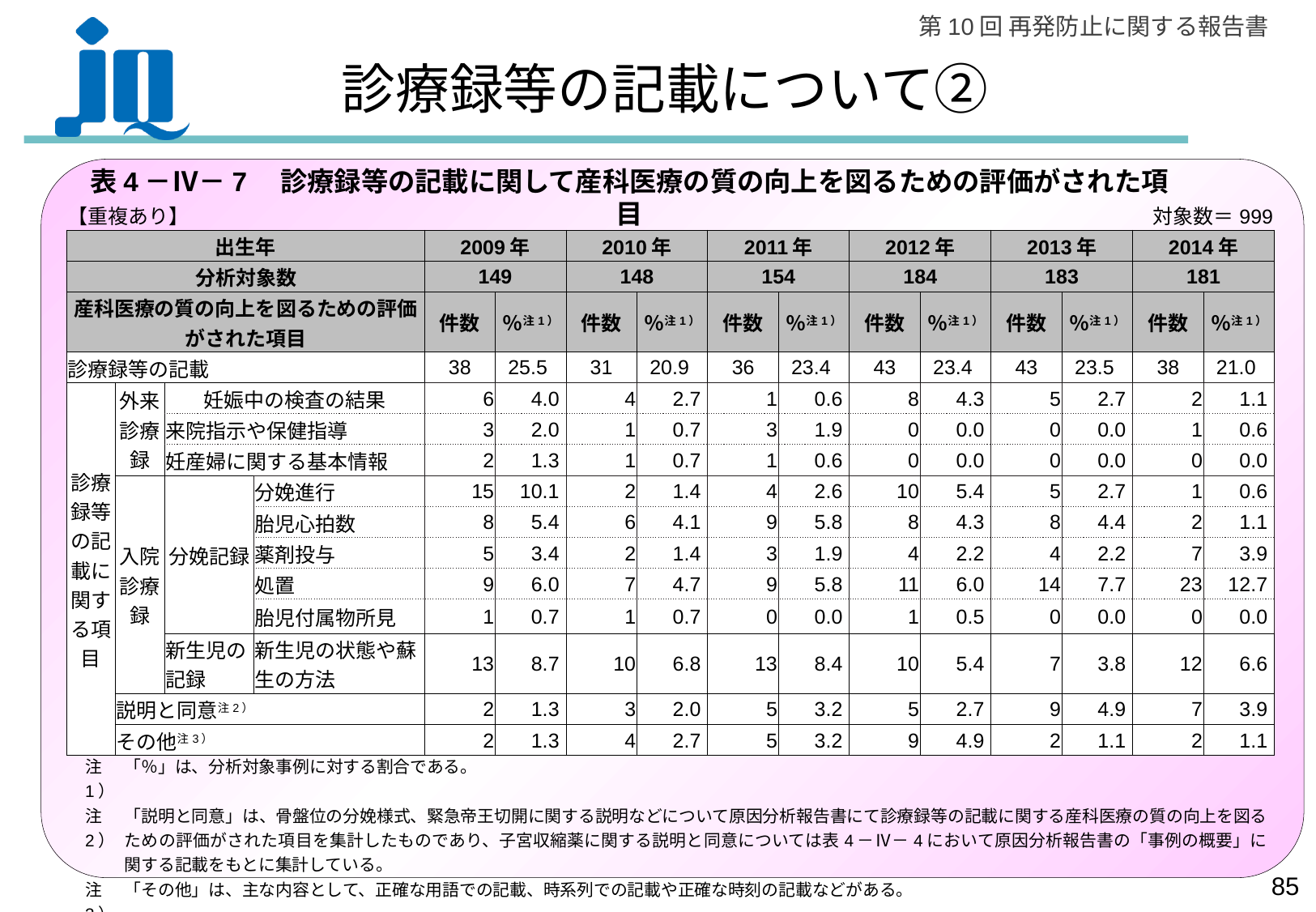

診療録等の記載について②
表4－Ⅳ－7　診療録等の記載に関して産科医療の質の向上を図るための評価がされた項目

| 【重複あり】 |  |  |  |  |  |  |  |  |  |  |  |  |  |  |  | 対象数＝999 |  |
| --- | --- | --- | --- | --- | --- | --- | --- | --- | --- | --- | --- | --- | --- | --- | --- | --- | --- |
| 出生年 |  |  |  |  |  | 2009年 |  | 2010年 |  | 2011年 |  | 2012年 |  | 2013年 |  | 2014年 |  |
| 分析対象数 |  |  |  |  |  | 149 |  | 148 |  | 154 |  | 184 |  | 183 |  | 181 |  |
| 産科医療の質の向上を図るための評価がされた項目 |  |  |  |  |  | 件数 | ％注1） | 件数 | ％注1） | 件数 | ％注1） | 件数 | ％注1） | 件数 | ％注1） | 件数 | ％注1） |
| 診療録等の記載 |  |  |  |  |  | 38 | 25.5 | 31 | 20.9 | 36 | 23.4 | 43 | 23.4 | 43 | 23.5 | 38 | 21.0 |
| 診療録等の記載に関する項目 | 外来 診療録 | 妊娠中の検査の結果 | 妊娠中の検査の結果 |  |  | 6 | 4.0 | 4 | 2.7 | 1 | 0.6 | 8 | 4.3 | 5 | 2.7 | 2 | 1.1 |
|  |  | 来院指示や保健指導 | 来院指示や保健指導 |  |  | 3 | 2.0 | 1 | 0.7 | 3 | 1.9 | 0 | 0.0 | 0 | 0.0 | 1 | 0.6 |
|  |  | 妊産婦に関する基本情報 | 妊産婦に関する基本情報 |  |  | 2 | 1.3 | 1 | 0.7 | 1 | 0.6 | 0 | 0.0 | 0 | 0.0 | 0 | 0.0 |
|  | 入院診療録 | 分娩記録 | 分娩記録 | 分娩進行 | 分娩進行 | 15 | 10.1 | 2 | 1.4 | 4 | 2.6 | 10 | 5.4 | 5 | 2.7 | 1 | 0.6 |
|  |  |  |  | 胎児心拍数 | 胎児心拍数 | 8 | 5.4 | 6 | 4.1 | 9 | 5.8 | 8 | 4.3 | 8 | 4.4 | 2 | 1.1 |
|  |  |  |  | 薬剤投与 | 薬剤投与 | 5 | 3.4 | 2 | 1.4 | 3 | 1.9 | 4 | 2.2 | 4 | 2.2 | 7 | 3.9 |
|  |  |  |  | 処置 | 処置 | 9 | 6.0 | 7 | 4.7 | 9 | 5.8 | 11 | 6.0 | 14 | 7.7 | 23 | 12.7 |
|  |  |  |  | 胎児付属物所見 | 胎児付属物所見 | 1 | 0.7 | 1 | 0.7 | 0 | 0.0 | 1 | 0.5 | 0 | 0.0 | 0 | 0.0 |
|  |  | 新生児の記録 | 新生児の記録 | 新生児の状態や蘇生の方法 | 新生児の状態や蘇生の方法 | 13 | 8.7 | 10 | 6.8 | 13 | 8.4 | 10 | 5.4 | 7 | 3.8 | 12 | 6.6 |
|  | 説明と同意注2） |  |  |  |  | 2 | 1.3 | 3 | 2.0 | 5 | 3.2 | 5 | 2.7 | 9 | 4.9 | 7 | 3.9 |
|  | その他注3） |  |  |  |  | 2 | 1.3 | 4 | 2.7 | 5 | 3.2 | 9 | 4.9 | 2 | 1.1 | 2 | 1.1 |
| 注1） | 「％」は、分析対象事例に対する割合である。 |
| --- | --- |
| 注2） | 「説明と同意」は、骨盤位の分娩様式、緊急帝王切開に関する説明などについて原因分析報告書にて診療録等の記載に関する産科医療の質の向上を図るための評価がされた項目を集計したものであり、子宮収縮薬に関する説明と同意については表4－Ⅳ－4において原因分析報告書の「事例の概要」に関する記載をもとに集計している。 |
| 注3） | 「その他」は、主な内容として、正確な用語での記載、時系列での記載や正確な時刻の記載などがある。 |
85